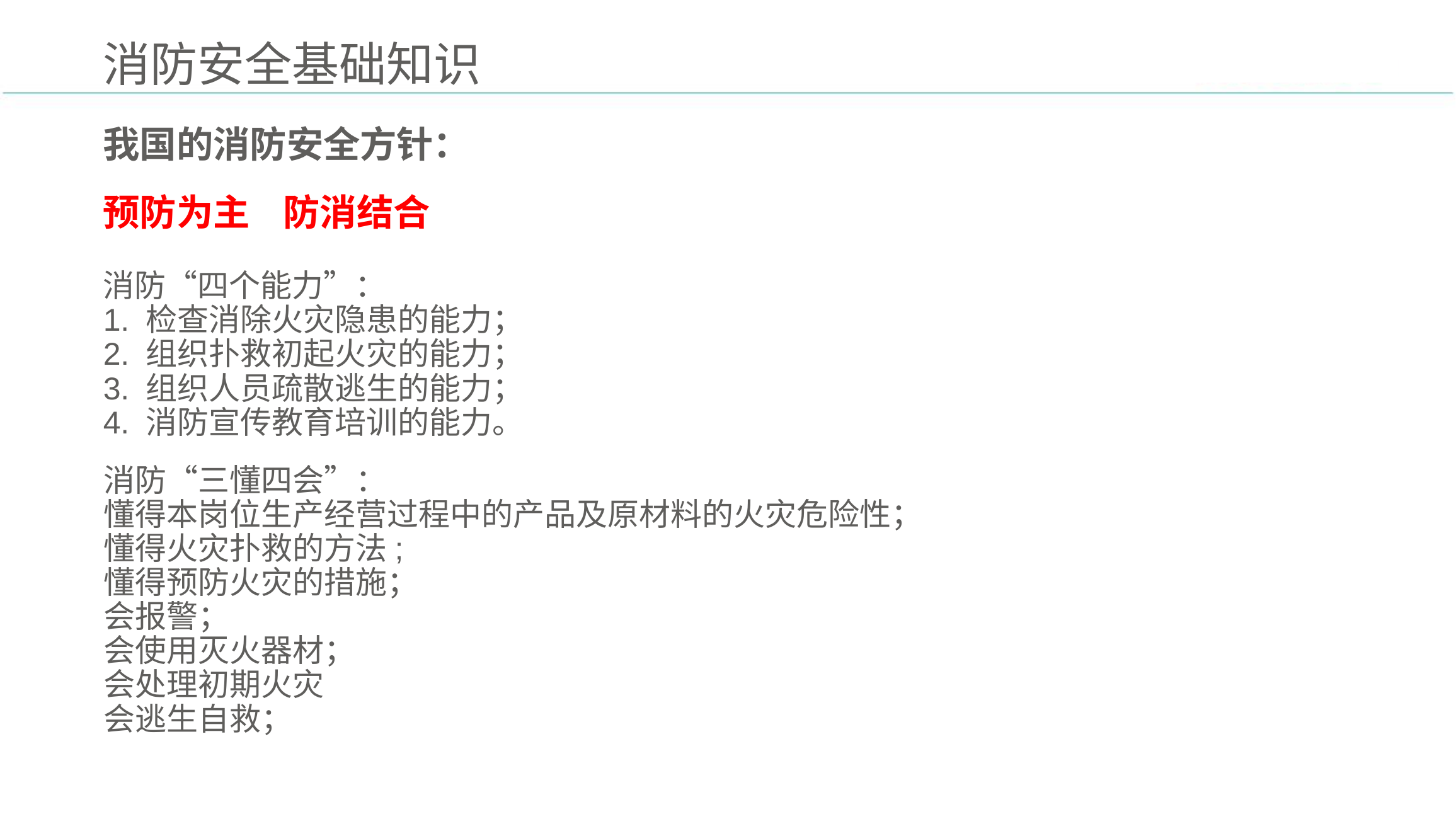

消防安全基础知识
我国的消防安全方针：

预防为主    防消结合
消防“四个能力”：
1. 检查消除火灾隐患的能力；
2. 组织扑救初起火灾的能力；
3. 组织人员疏散逃生的能力；
4. 消防宣传教育培训的能力。
消防“三懂四会”：
懂得本岗位生产经营过程中的产品及原材料的火灾危险性；
懂得火灾扑救的方法;
懂得预防火灾的措施；
会报警；
会使用灭火器材；
会处理初期火灾
会逃生自救；